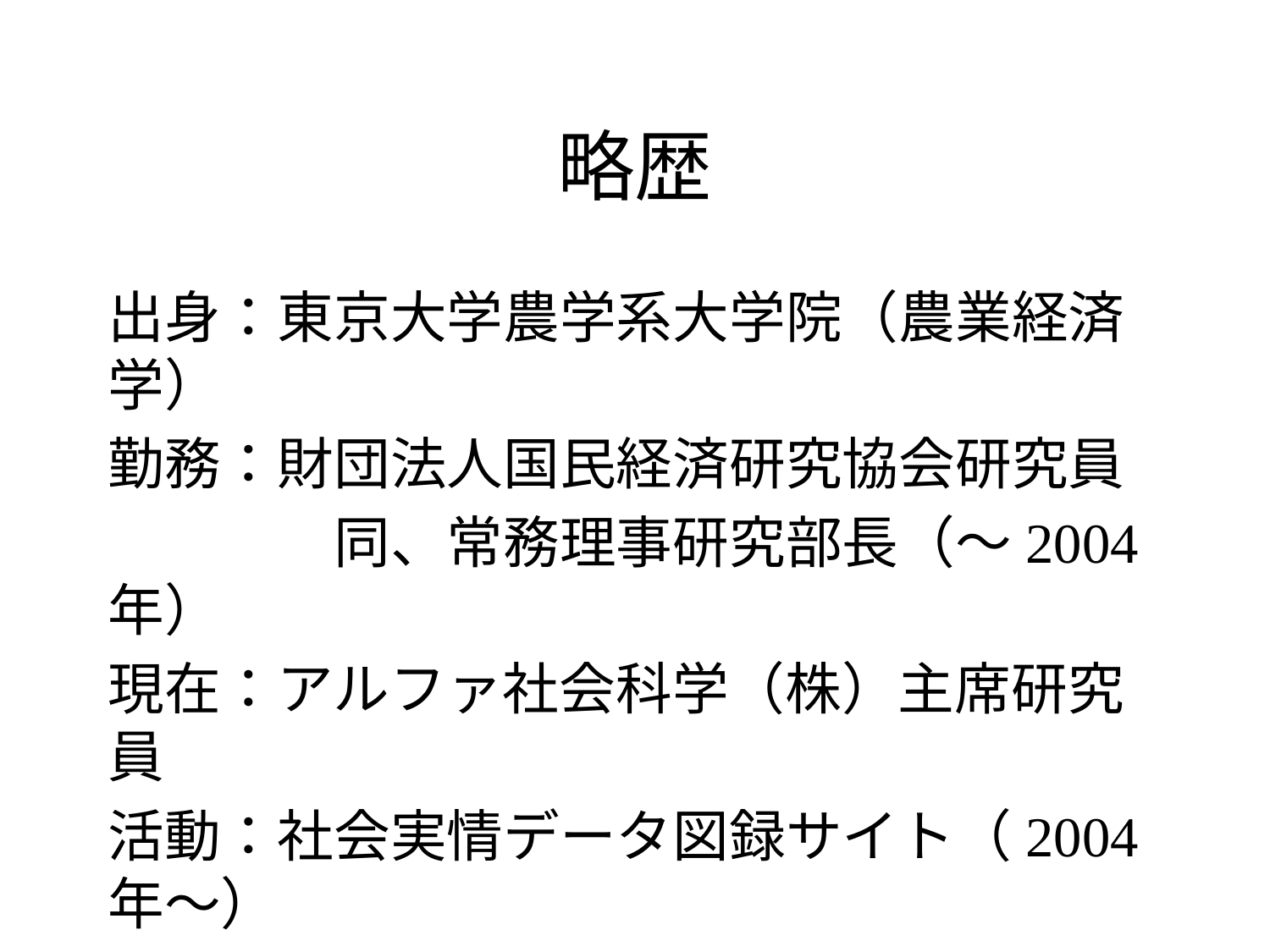

# 略歴
出身：東京大学農学系大学院（農業経済学）
勤務：財団法人国民経済研究協会研究員
　　　　同、常務理事研究部長（～2004年）
現在：アルファ社会科学（株）主席研究員
活動：社会実情データ図録サイト（2004年～）
　　　　書籍・雑誌・ビジネスサイト記事執筆、
　　　　統計探偵（依頼に応じて統計探索）